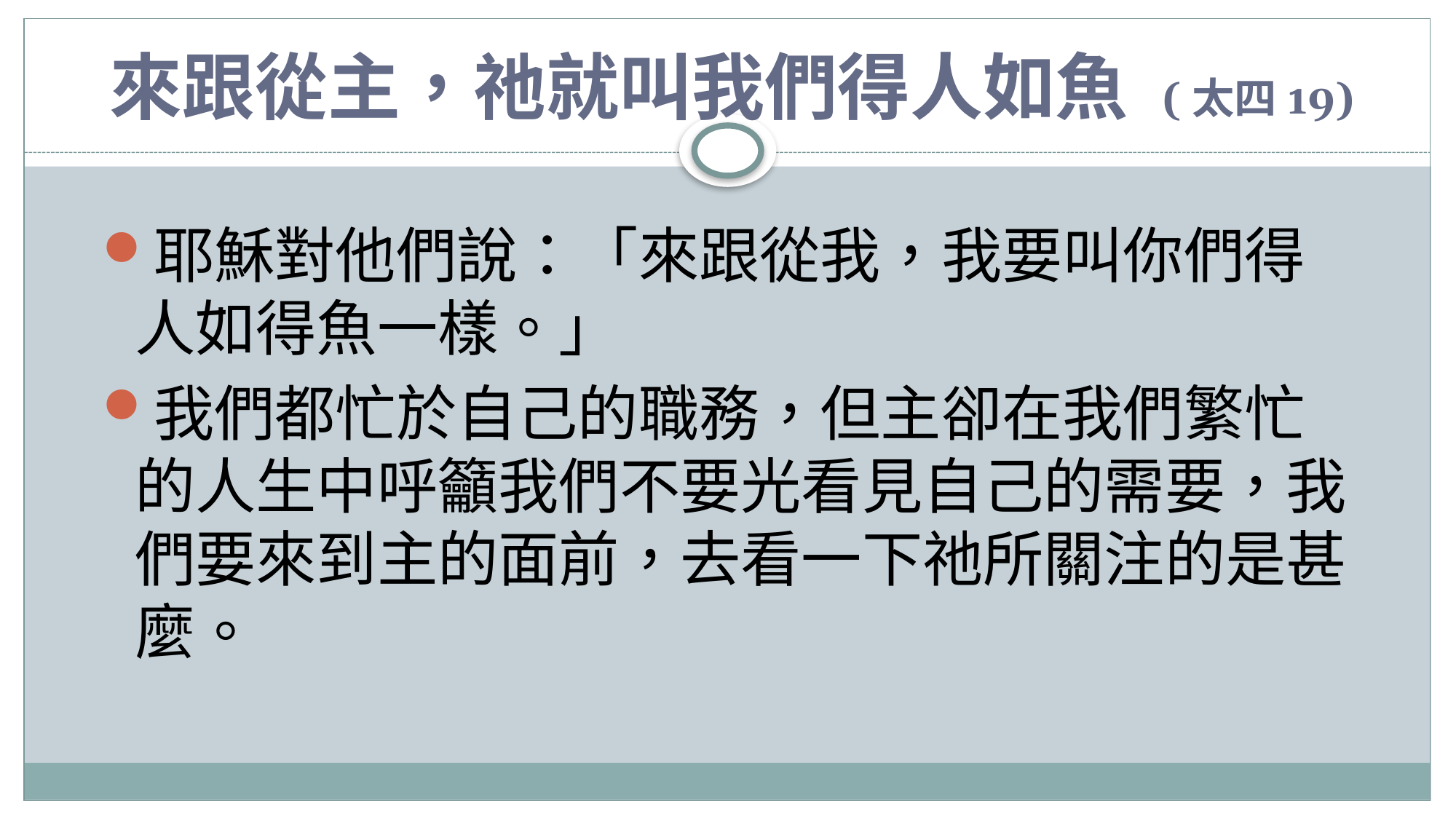

# 來跟從主，祂就叫我們得人如魚 (太四19)
耶穌對他們說：「來跟從我，我要叫你們得人如得魚一樣。」
我們都忙於自己的職務，但主卻在我們繁忙的人生中呼籲我們不要光看見自己的需要，我們要來到主的面前，去看一下祂所關注的是甚麼。